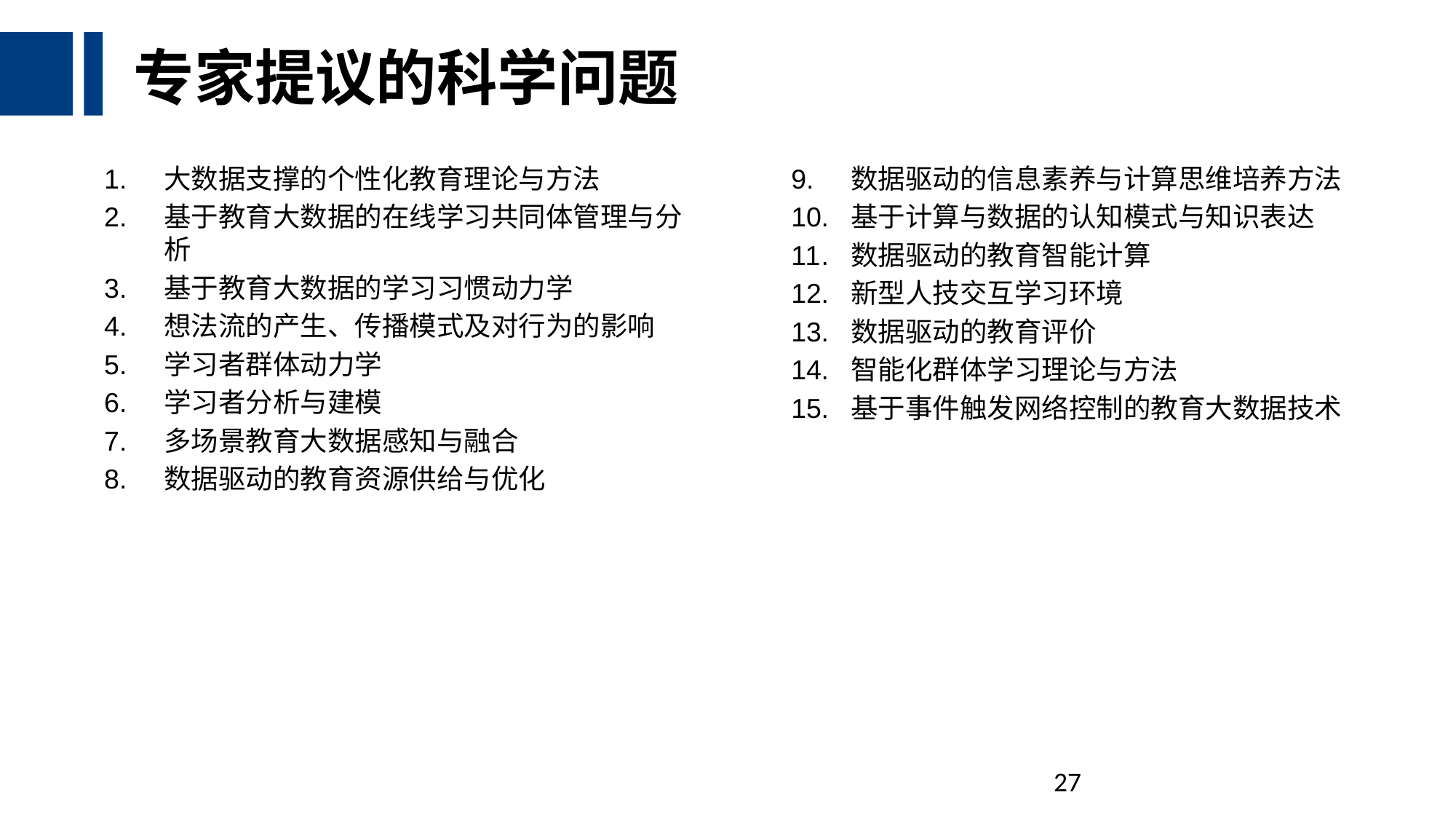

# 专家提议的科学问题
大数据支撑的个性化教育理论与方法
基于教育大数据的在线学习共同体管理与分析
基于教育大数据的学习习惯动力学
想法流的产生、传播模式及对行为的影响
学习者群体动力学
学习者分析与建模
多场景教育大数据感知与融合
数据驱动的教育资源供给与优化
数据驱动的信息素养与计算思维培养方法
基于计算与数据的认知模式与知识表达
数据驱动的教育智能计算
新型人技交互学习环境
数据驱动的教育评价
智能化群体学习理论与方法
基于事件触发网络控制的教育大数据技术
27